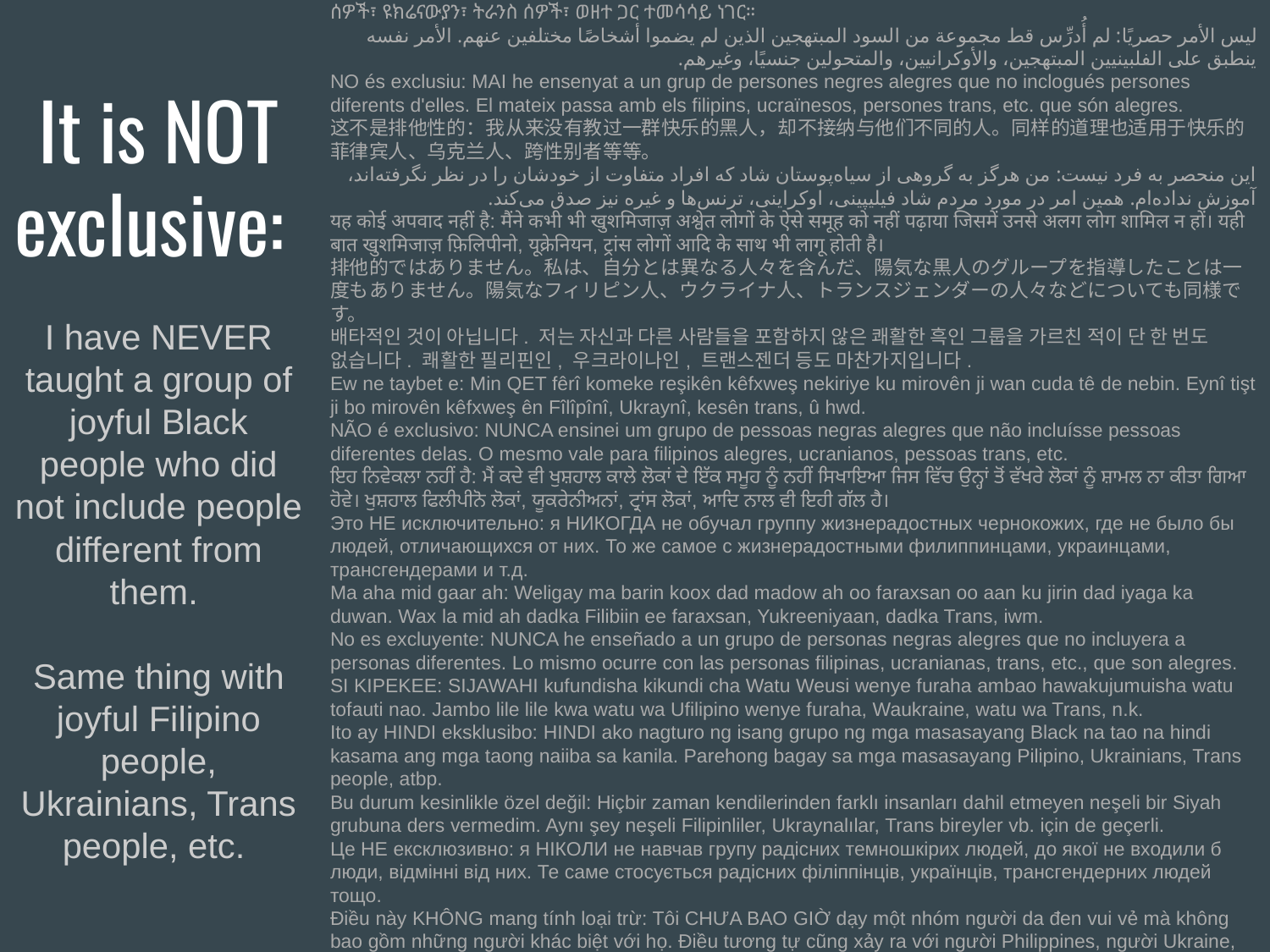

It is NOT exclusive:

I have NEVER taught a group of joyful Black people who did not include people different from them.

Same thing with joyful Filipino people, Ukrainians, Trans people, etc.
ብቻውን አይደለም፡ ደስተኛ የሆኑ ጥቁር ሰዎችን ከእነሱ የተለየ ሰዎችን ያላካተተ ቡድን አስተምሬ አላውቅም። ደስተኛ ከሆኑ የፊሊፒንስ ሰዎች፣ ዩክሬናውያን፣ ትራንስ ሰዎች፣ ወዘተ ጋር ተመሳሳይ ነገር።
ليس الأمر حصريًا: لم أُدرِّس قط مجموعة من السود المبتهجين الذين لم يضموا أشخاصًا مختلفين عنهم. الأمر نفسه ينطبق على الفلبينيين المبتهجين، والأوكرانيين، والمتحولين جنسيًا، وغيرهم.
NO és exclusiu: MAI he ensenyat a un grup de persones negres alegres que no inclogués persones diferents d'elles. El mateix passa amb els filipins, ucraïnesos, persones trans, etc. que són alegres.
这不是排他性的：我从来没有教过一群快乐的黑人，却不接纳与他们不同的人。同样的道理也适用于快乐的菲律宾人、乌克兰人、跨性别者等等。
این منحصر به فرد نیست: من هرگز به گروهی از سیاه‌پوستان شاد که افراد متفاوت از خودشان را در نظر نگرفته‌اند، آموزش نداده‌ام. همین امر در مورد مردم شاد فیلیپینی، اوکراینی، ترنس‌ها و غیره نیز صدق می‌کند.
यह कोई अपवाद नहीं है: मैंने कभी भी खुशमिजाज़ अश्वेत लोगों के ऐसे समूह को नहीं पढ़ाया जिसमें उनसे अलग लोग शामिल न हों। यही बात खुशमिजाज़ फ़िलिपीनो, यूक्रेनियन, ट्रांस लोगों आदि के साथ भी लागू होती है।
排他的ではありません。私は、自分とは異なる人々を含んだ、陽気な黒人のグループを指導したことは一度もありません。陽気なフィリピン人、ウクライナ人、トランスジェンダーの人々などについても同様です。
배타적인 것이 아닙니다. 저는 자신과 다른 사람들을 포함하지 않은 쾌활한 흑인 그룹을 가르친 적이 단 한 번도 없습니다. 쾌활한 필리핀인, 우크라이나인, 트랜스젠더 등도 마찬가지입니다.
Ew ne taybet e: Min QET fêrî komeke reşikên kêfxweş nekiriye ku mirovên ji wan cuda tê de nebin. Eynî tişt ji bo mirovên kêfxweş ên Fîlîpînî, Ukraynî, kesên trans, û hwd.
NÃO é exclusivo: NUNCA ensinei um grupo de pessoas negras alegres que não incluísse pessoas diferentes delas. O mesmo vale para filipinos alegres, ucranianos, pessoas trans, etc.
ਇਹ ਨਿਵੇਕਲਾ ਨਹੀਂ ਹੈ: ਮੈਂ ਕਦੇ ਵੀ ਖੁਸ਼ਹਾਲ ਕਾਲੇ ਲੋਕਾਂ ਦੇ ਇੱਕ ਸਮੂਹ ਨੂੰ ਨਹੀਂ ਸਿਖਾਇਆ ਜਿਸ ਵਿੱਚ ਉਨ੍ਹਾਂ ਤੋਂ ਵੱਖਰੇ ਲੋਕਾਂ ਨੂੰ ਸ਼ਾਮਲ ਨਾ ਕੀਤਾ ਗਿਆ ਹੋਵੇ। ਖੁਸ਼ਹਾਲ ਫਿਲੀਪੀਨੋ ਲੋਕਾਂ, ਯੂਕਰੇਨੀਅਨਾਂ, ਟ੍ਰਾਂਸ ਲੋਕਾਂ, ਆਦਿ ਨਾਲ ਵੀ ਇਹੀ ਗੱਲ ਹੈ।
Это НЕ исключительно: я НИКОГДА не обучал группу жизнерадостных чернокожих, где не было бы людей, отличающихся от них. То же самое с жизнерадостными филиппинцами, украинцами, трансгендерами и т.д.
Ma aha mid gaar ah: Weligay ma barin koox dad madow ah oo faraxsan oo aan ku jirin dad iyaga ka duwan. Wax la mid ah dadka Filibiin ee faraxsan, Yukreeniyaan, dadka Trans, iwm.
No es excluyente: NUNCA he enseñado a un grupo de personas negras alegres que no incluyera a personas diferentes. Lo mismo ocurre con las personas filipinas, ucranianas, trans, etc., que son alegres.
SI KIPEKEE: SIJAWAHI kufundisha kikundi cha Watu Weusi wenye furaha ambao hawakujumuisha watu tofauti nao. Jambo lile lile kwa watu wa Ufilipino wenye furaha, Waukraine, watu wa Trans, n.k.
Ito ay HINDI eksklusibo: HINDI ako nagturo ng isang grupo ng mga masasayang Black na tao na hindi kasama ang mga taong naiiba sa kanila. Parehong bagay sa mga masasayang Pilipino, Ukrainians, Trans people, atbp.
Bu durum kesinlikle özel değil: Hiçbir zaman kendilerinden farklı insanları dahil etmeyen neşeli bir Siyah grubuna ders vermedim. Aynı şey neşeli Filipinliler, Ukraynalılar, Trans bireyler vb. için de geçerli.
Це НЕ ексклюзивно: я НІКОЛИ не навчав групу радісних темношкірих людей, до якої не входили б люди, відмінні від них. Те саме стосується радісних філіппінців, українців, трансгендерних людей тощо.
Điều này KHÔNG mang tính loại trừ: Tôi CHƯA BAO GIỜ dạy một nhóm người da đen vui vẻ mà không bao gồm những người khác biệt với họ. Điều tương tự cũng xảy ra với người Philippines, người Ukraine, người chuyển giới, v.v.